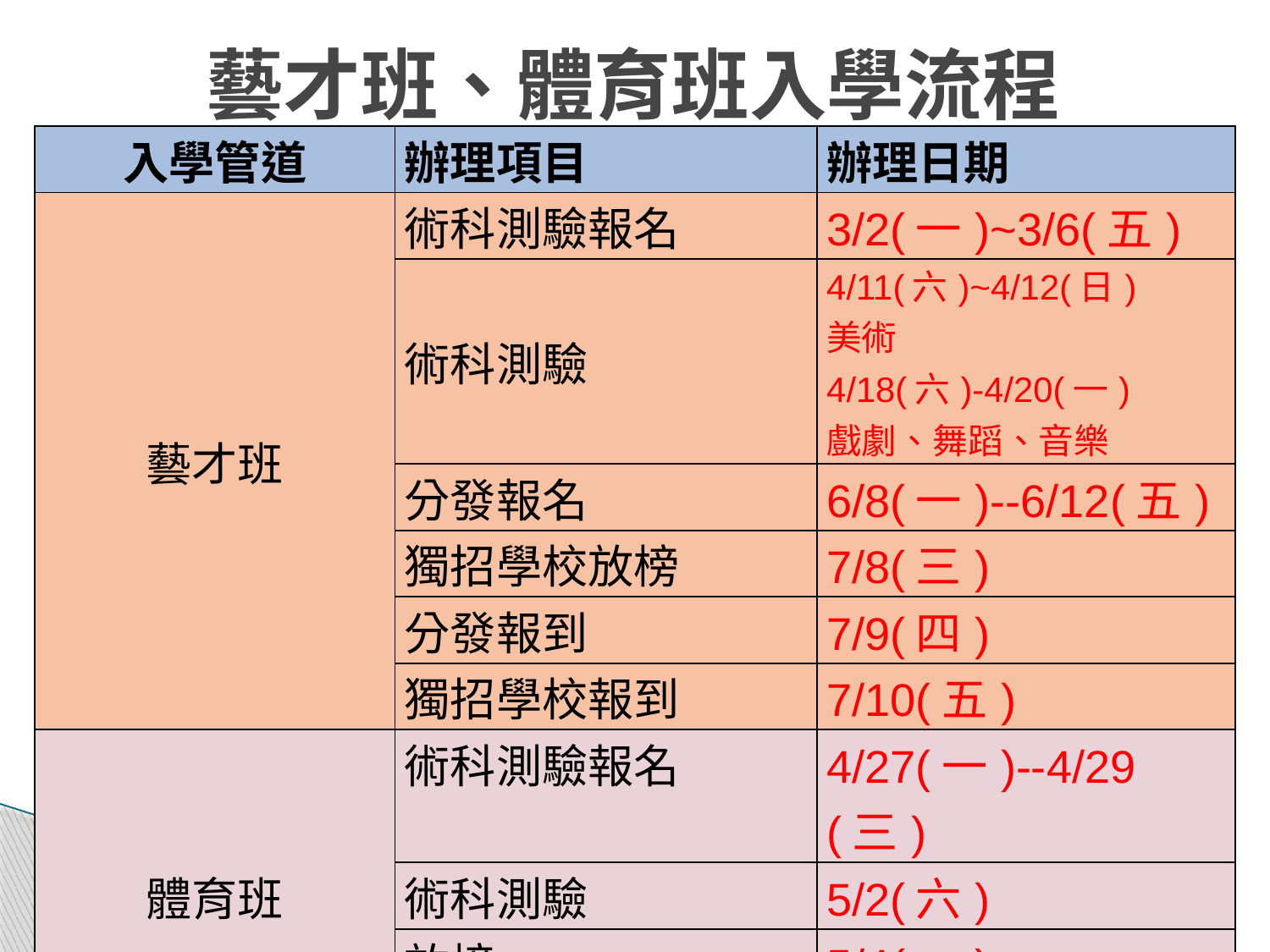

# 藝才班、體育班入學流程
| 入學管道 | 辦理項目 | 辦理日期 |
| --- | --- | --- |
| 藝才班 | 術科測驗報名 | 3/2(一)~3/6(五) |
|  | 術科測驗 | 4/11(六)~4/12(日) 美術 4/18(六)-4/20(一) 戲劇、舞蹈、音樂 |
|  | 分發報名 | 6/8(一)--6/12(五) |
|  | 獨招學校放榜 | 7/8(三) |
|  | 分發報到 | 7/9(四) |
|  | 獨招學校報到 | 7/10(五) |
| 體育班 | 術科測驗報名 | 4/27(一)--4/29(三) |
|  | 術科測驗 | 5/2(六) |
|  | 放榜 | 5/4(一) |
|  | 報到 | 7/10(五) |